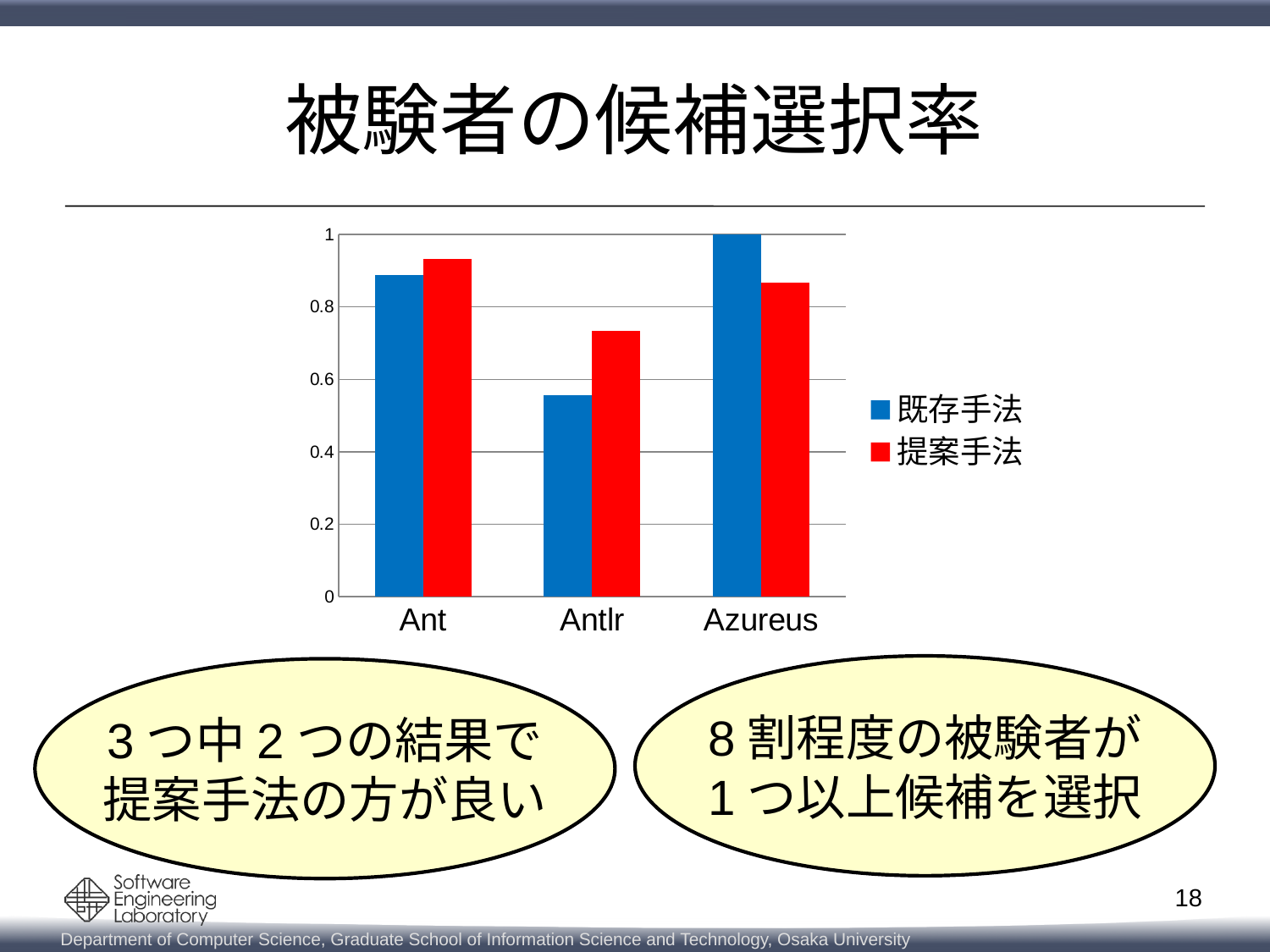

# 被験者の候補選択率

### Chart

| Category | 既存手法 | 提案手法 |
|---|---|---|
| Ant | 0.8888888888888888 | 0.9333333333333333 |
| Antlr | 0.5555555555555556 | 0.7333333333333333 |
| Azureus | 1.0 | 0.8666666666666667 |
8割程度の被験者が
1つ以上候補を選択
3つ中2つの結果で
提案手法の方が良い
18